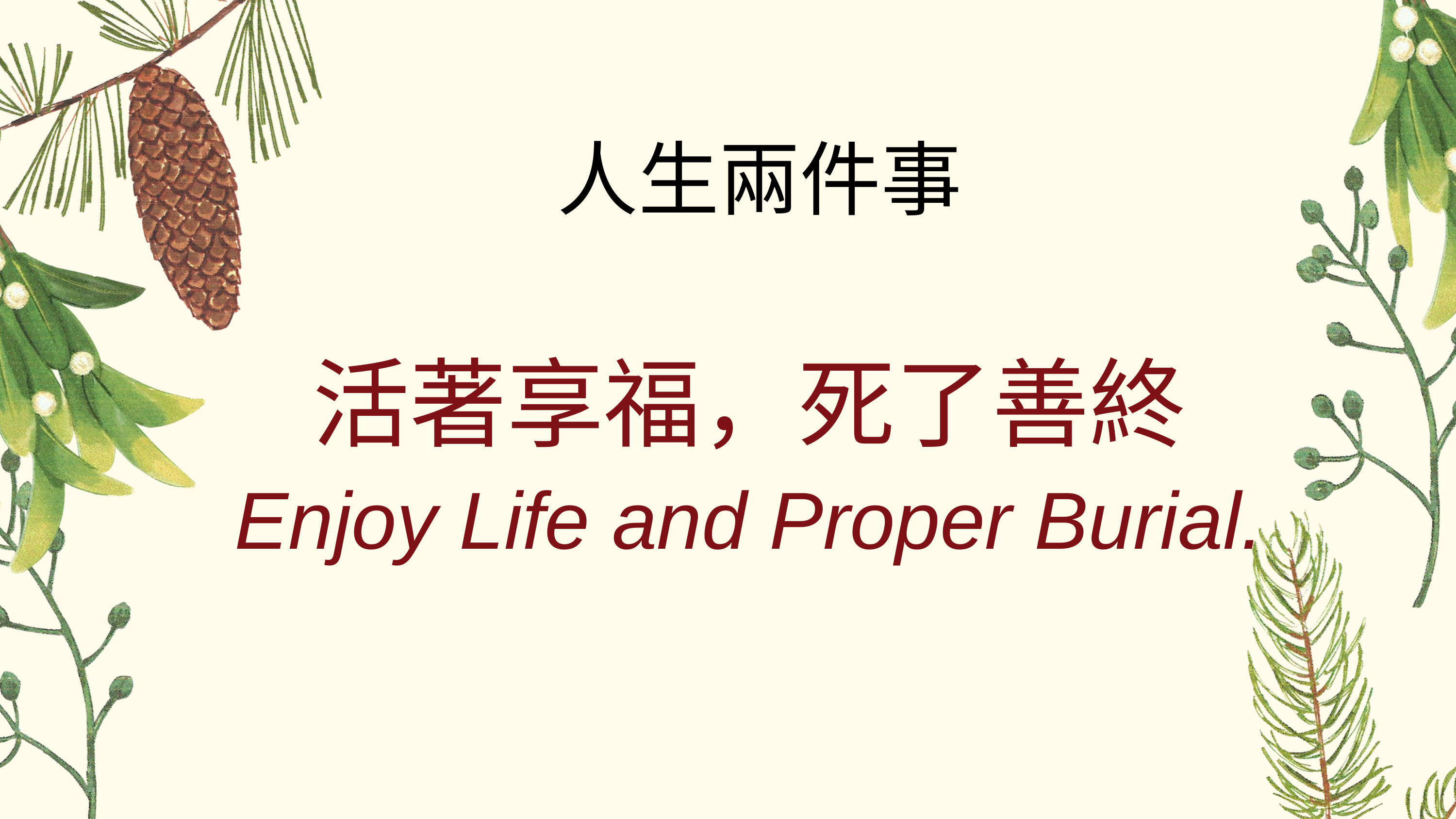

人生兩件事
活著享福，死了善終
Enjoy Life and Proper Burial.